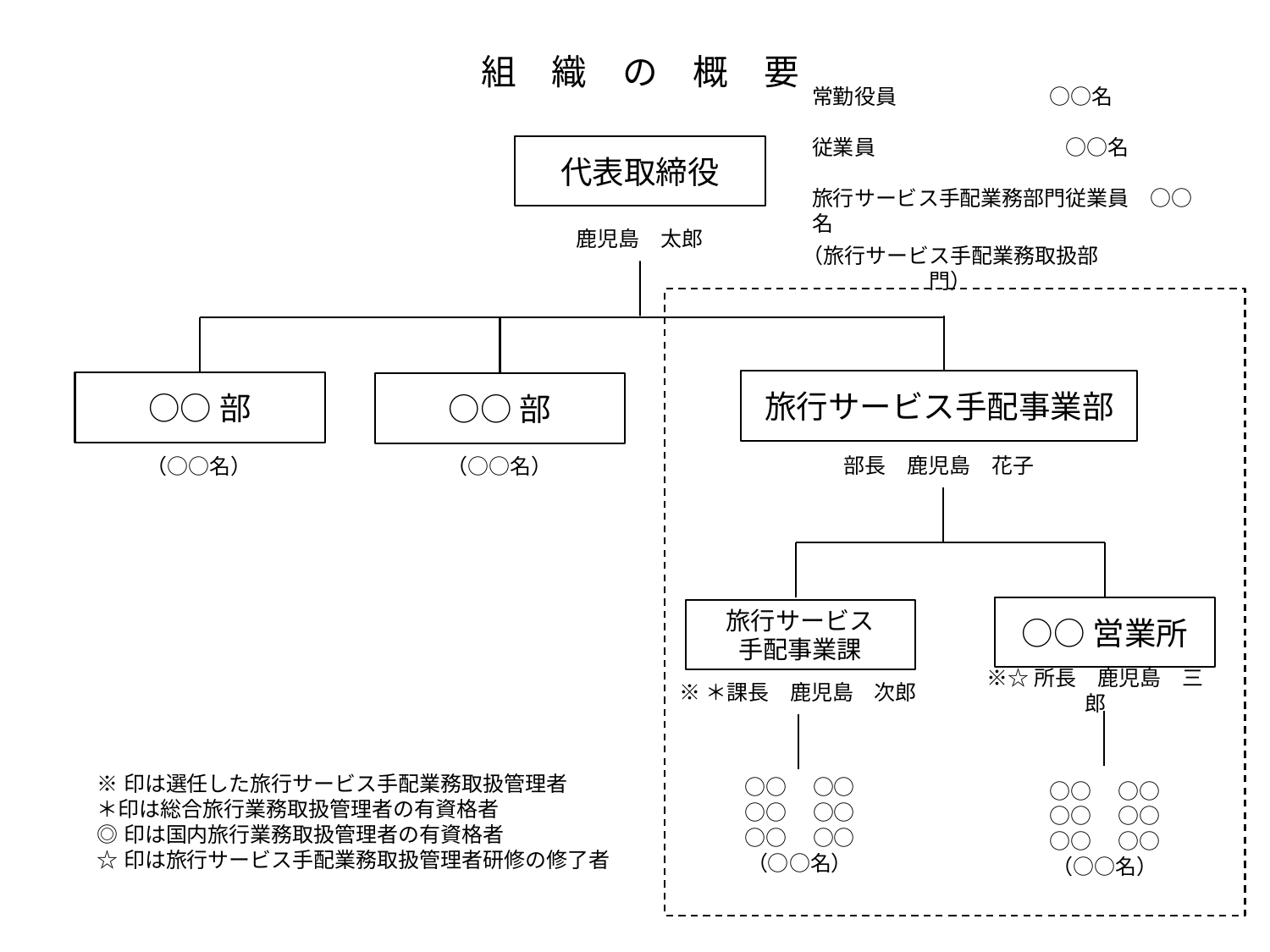

組　織　の　概　要
常勤役員　　　　　　　 ○○名

従業員　　　　　　　　　○○名

旅行サービス手配業務部門従業員　○○名
代表取締役
鹿児島　太郎
（旅行サービス手配業務取扱部門）

旅行サービス手配事業部
○○部
○○部
部長　鹿児島　花子
（○○名）
（○○名）
○○営業所
旅行サービス
手配事業課
※☆所長　鹿児島　三郎
※＊課長　鹿児島　次郎
※印は選任した旅行サービス手配業務取扱管理者
＊印は総合旅行業務取扱管理者の有資格者
◎印は国内旅行業務取扱管理者の有資格者
☆印は旅行サービス手配業務取扱管理者研修の修了者
○○　○○
○○　○○
○○　○○
（○○名）
○○　○○
○○　○○
○○　○○
（○○名）